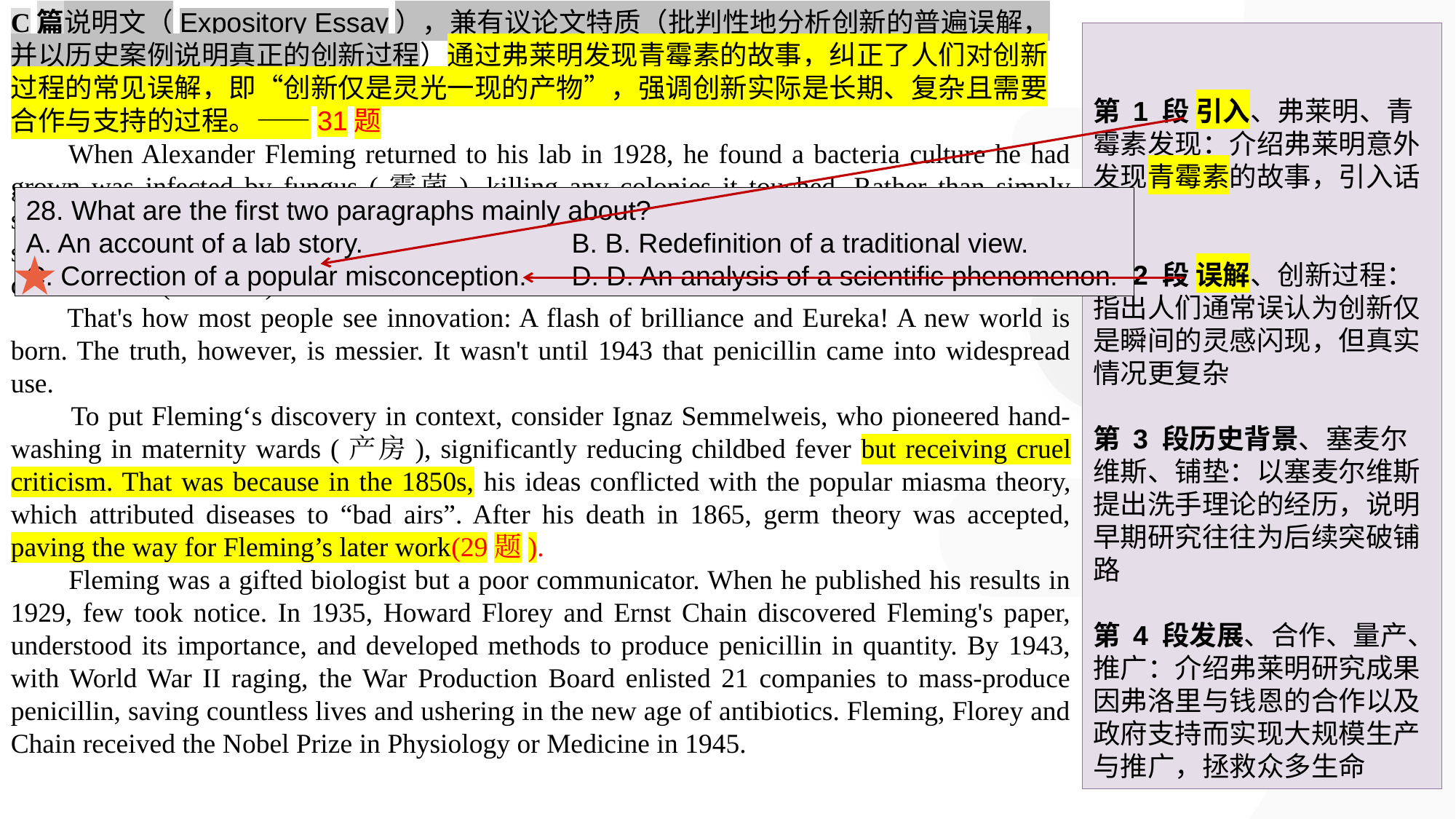

C篇说明文（Expository Essay），兼有议论文特质（批判性地分析创新的普遍误解，并以历史案例说明真正的创新过程）通过弗莱明发现青霉素的故事，纠正了人们对创新过程的常见误解，即“创新仅是灵光一现的产物”，强调创新实际是长期、复杂且需要合作与支持的过程。——31题
      When Alexander Fleming returned to his lab in 1928, he found a bacteria culture he had grown was infected by fungus (霉菌), killing any colonies it touched. Rather than simply starting over, Fleming switched his focus to the fungus. He identified the bacteria-killing substance, which he called "penicillin," and seemingly in a single stroke, created the new field of antibiotics (抗生素).
      That's how most people see innovation: A flash of brilliance and Eureka! A new world is born. The truth, however, is messier. It wasn't until 1943 that penicillin came into widespread use.
       To put Fleming‘s discovery in context, consider Ignaz Semmelweis, who pioneered hand-washing in maternity wards (产房), significantly reducing childbed fever but receiving cruel criticism. That was because in the 1850s, his ideas conflicted with the popular miasma theory, which attributed diseases to “bad airs”. After his death in 1865, germ theory was accepted, paving the way for Fleming’s later work(29题).
       Fleming was a gifted biologist but a poor communicator. When he published his results in 1929, few took notice. In 1935, Howard Florey and Ernst Chain discovered Fleming's paper, understood its importance, and developed methods to produce penicillin in quantity. By 1943, with World War II raging, the War Production Board enlisted 21 companies to mass-produce penicillin, saving countless lives and ushering in the new age of antibiotics. Fleming, Florey and Chain received the Nobel Prize in Physiology or Medicine in 1945.

第 1 段 引入、弗莱明、青霉素发现：介绍弗莱明意外发现青霉素的故事，引入话题。

第 2 段 误解、创新过程：
指出人们通常误认为创新仅是瞬间的灵感闪现，但真实情况更复杂

第 3 段历史背景、塞麦尔维斯、铺垫：以塞麦尔维斯提出洗手理论的经历，说明早期研究往往为后续突破铺路
第 4 段发展、合作、量产、推广：介绍弗莱明研究成果因弗洛里与钱恩的合作以及政府支持而实现大规模生产与推广，拯救众多生命

28. What are the first two paragraphs mainly about?
A. An account of a lab story.   		B. B. Redefinition of a traditional view.
C. Correction of a popular misconception.	D. D. An analysis of a scientific phenomenon.